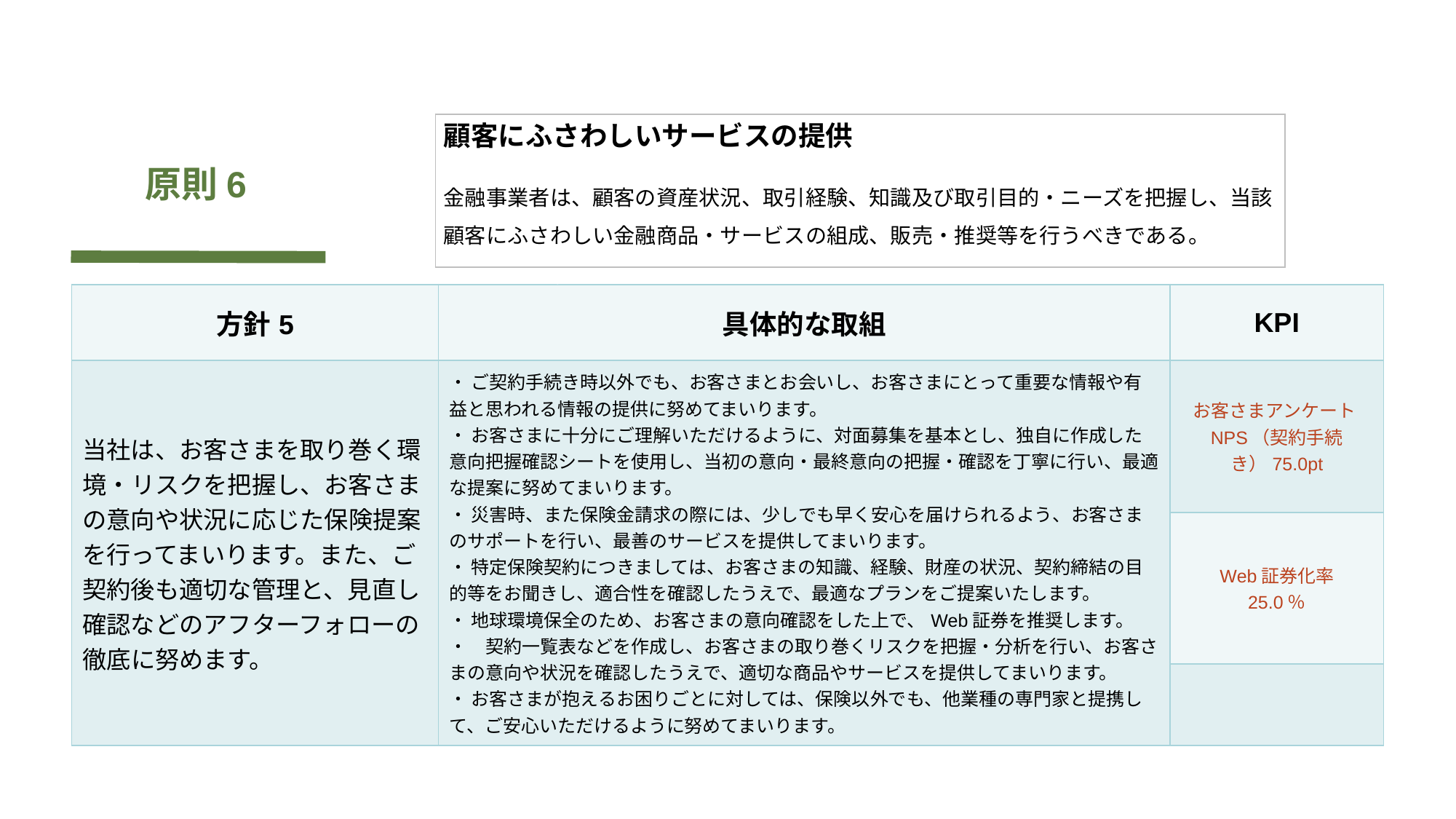

| 顧客にふさわしいサービスの提供 金融事業者は、顧客の資産状況、取引経験、知識及び取引目的・ニーズを把握し、当該顧客にふさわしい金融商品・サービスの組成、販売・推奨等を行うべきである。すべきである。 |
| --- |
原則6
| 方針5 | 具体的な取組 | KPI |
| --- | --- | --- |
| 当社は、お客さまを取り巻く環境・リスクを把握し、お客さまの意向や状況に応じた保険提案を行ってまいります。また、ご契約後も適切な管理と、見直し確認などのアフターフォローの徹底に努めます。 | ・ ご契約手続き時以外でも、お客さまとお会いし、お客さまにとって重要な情報や有益と思われる情報の提供に努めてまいります。 ・ お客さまに十分にご理解いただけるように、対面募集を基本とし、独自に作成した意向把握確認シートを使用し、当初の意向・最終意向の把握・確認を丁寧に行い、最適な提案に努めてまいります。 ・ 災害時、また保険金請求の際には、少しでも早く安心を届けられるよう、お客さまのサポートを行い、最善のサービスを提供してまいります。 ・ 特定保険契約につきましては、お客さまの知識、経験、財産の状況、契約締結の目的等をお聞きし、適合性を確認したうえで、最適なプランをご提案いたします。 ・ 地球環境保全のため、お客さまの意向確認をした上で、Web証券を推奨します。 ・　契約一覧表などを作成し、お客さまの取り巻くリスクを把握・分析を行い、お客さまの意向や状況を確認したうえで、適切な商品やサービスを提供してまいります。 ・ お客さまが抱えるお困りごとに対しては、保険以外でも、他業種の専門家と提携して、ご安心いただけるように努めてまいります。 | お客さまアンケートNPS（契約手続き）75.0pt |
|  |  | Web証券化率 25.0％ |
|  |  |  |